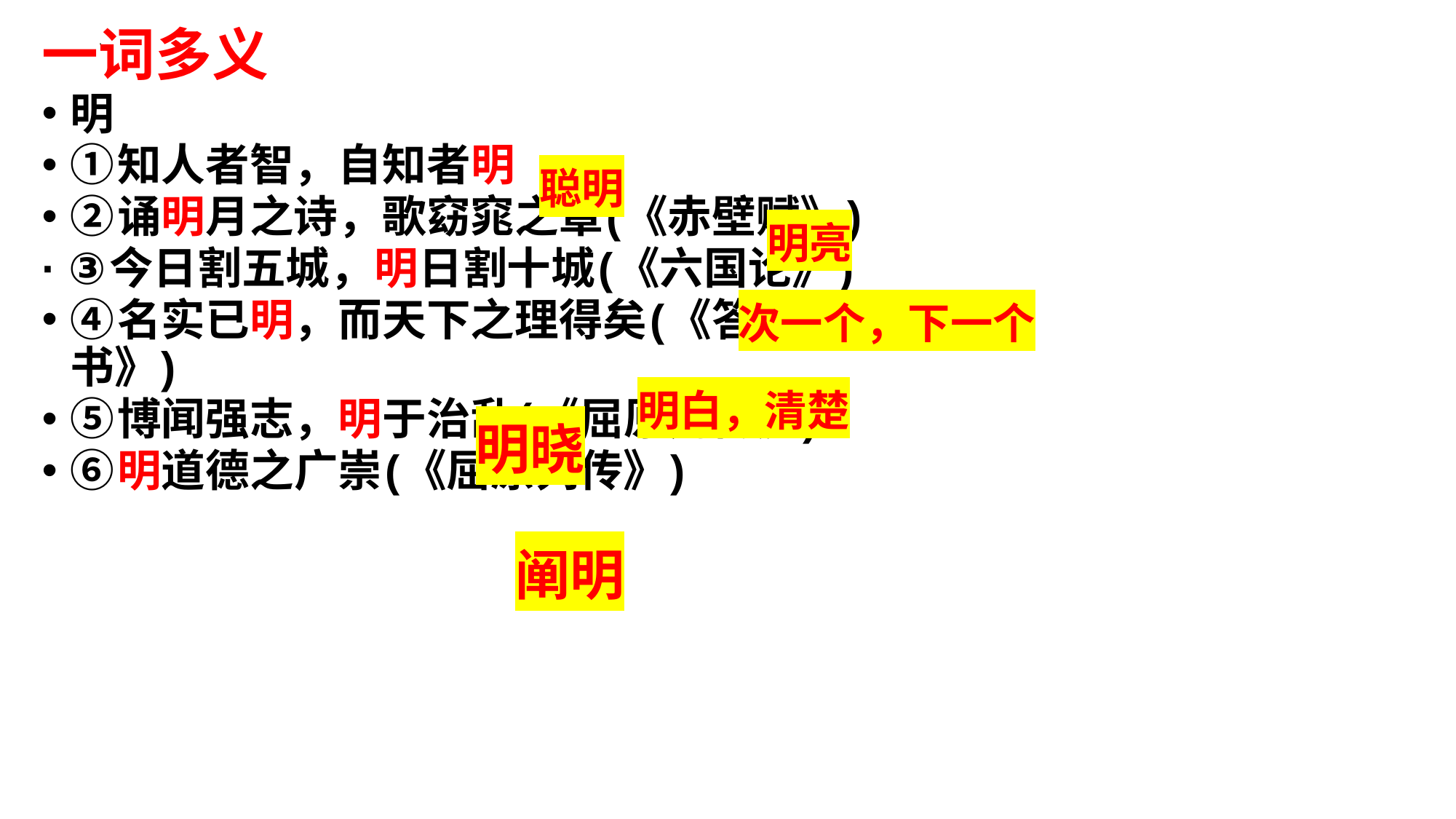

一词多义
明
①知人者智，自知者明
②诵明月之诗，歌窈窕之章(《赤壁赋》)
· ③今日割五城，明日割十城(《六国论》)
④名实已明，而天下之理得矣(《答司马谏议书》)
⑤博闻强志，明于治乱(《屈原列传》)
⑥明道德之广崇(《屈原列传》)

聪明
明亮
次一个，下一个
明白，清楚
明晓
阐明